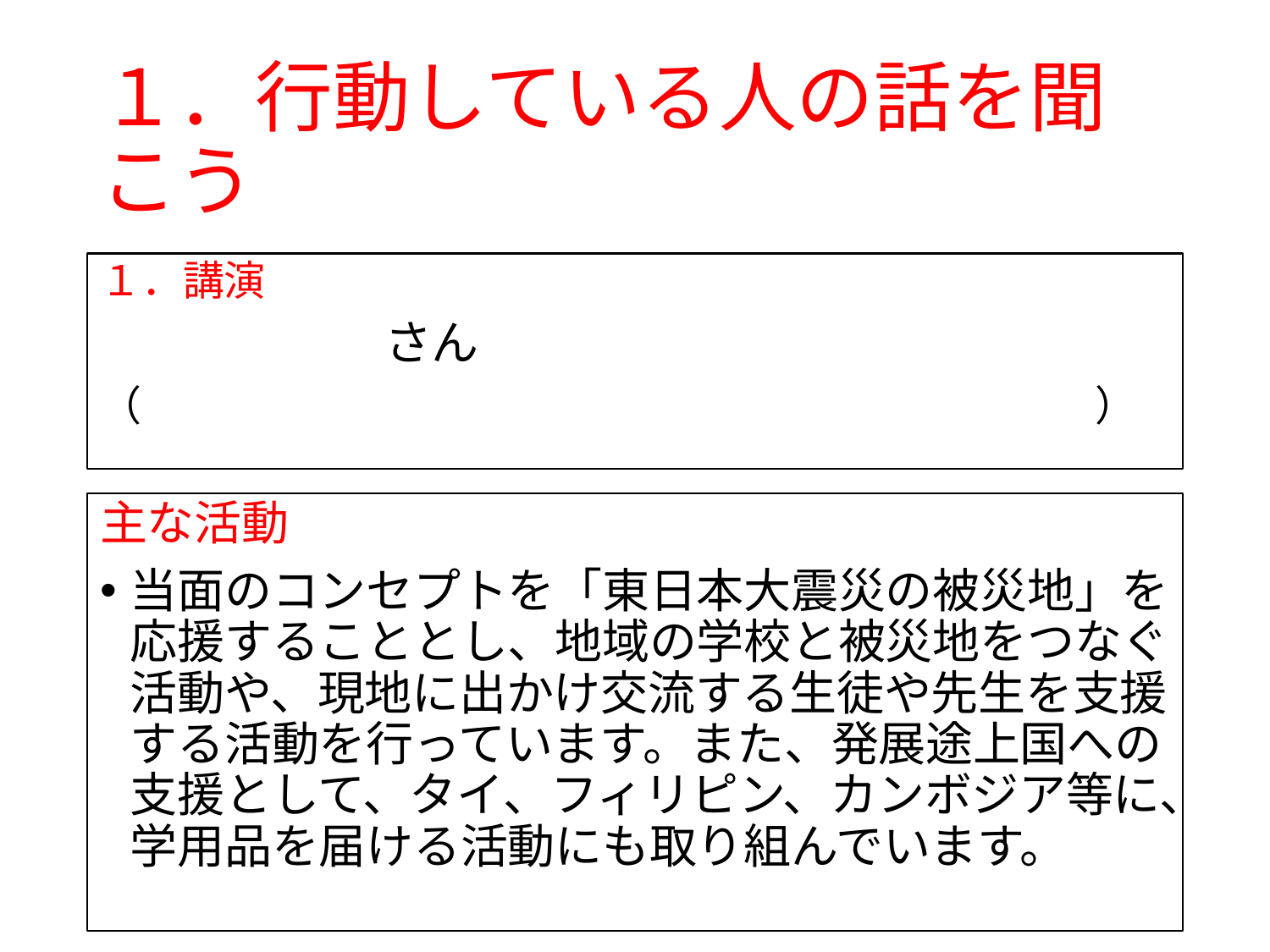

# １．行動している人の話を聞こう
１．講演
　　　　　　さん
（　　　　　　　　　　　　　　　　　　　　　　　）
主な活動
当面のコンセプトを「東日本大震災の被災地」を応援することとし、地域の学校と被災地をつなぐ活動や、現地に出かけ交流する生徒や先生を支援する活動を行っています。また、発展途上国への支援として、タイ、フィリピン、カンボジア等に、学用品を届ける活動にも取り組んでいます。